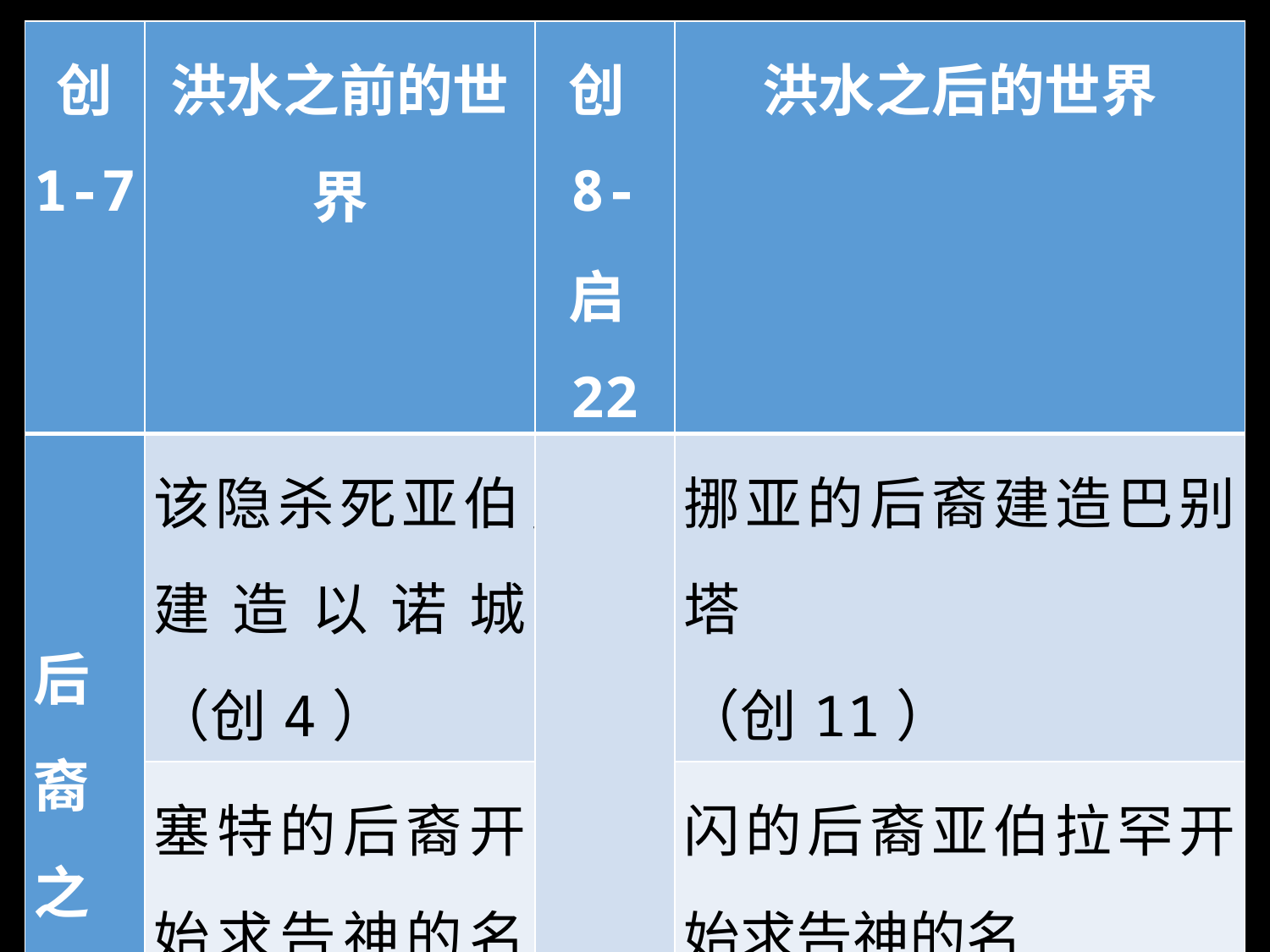

| 创 1-7 | 洪水之前的世界 | 创8- 启22 | 洪水之后的世界 |
| --- | --- | --- | --- |
| 后裔之争 | 该隐杀死亚伯，建造以诺城（创4） |  | 挪亚的后裔建造巴别塔 （创11） |
|  | 塞特的后裔开始求告神的名（创4：26） |  | 闪的后裔亚伯拉罕开始求告神的名 （创12：8） |